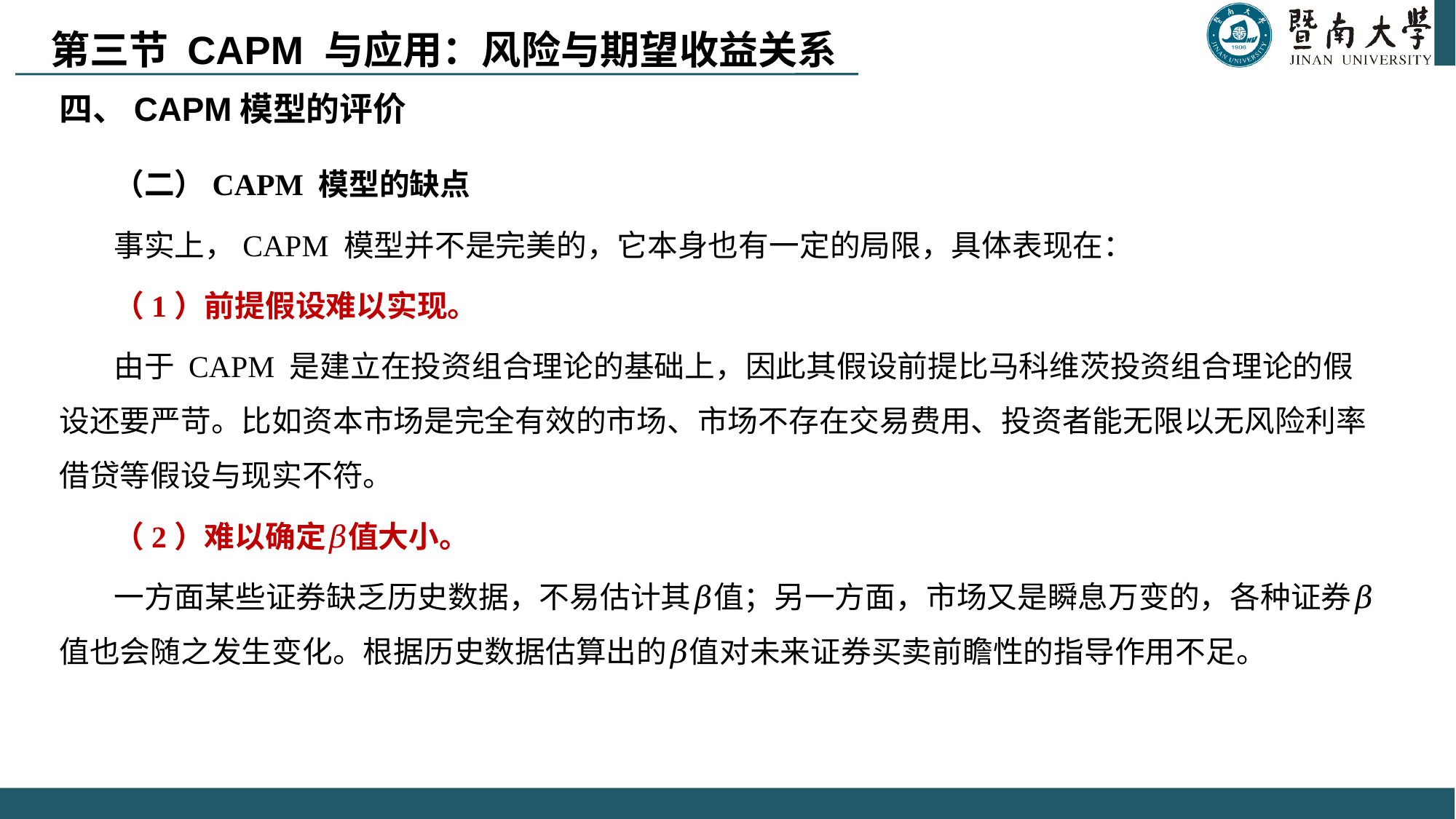

第三节 CAPM 与应用：风险与期望收益关系

四、CAPM模型的评价
（二）CAPM 模型的缺点
事实上，CAPM 模型并不是完美的，它本身也有一定的局限，具体表现在：
（1）前提假设难以实现。
由于 CAPM 是建立在投资组合理论的基础上，因此其假设前提比马科维茨投资组合理论的假设还要严苛。比如资本市场是完全有效的市场、市场不存在交易费用、投资者能无限以无风险利率借贷等假设与现实不符。
（2）难以确定𝛽值大小。
一方面某些证券缺乏历史数据，不易估计其𝛽值；另一方面，市场又是瞬息万变的，各种证券𝛽值也会随之发生变化。根据历史数据估算出的𝛽值对未来证券买卖前瞻性的指导作用不足。